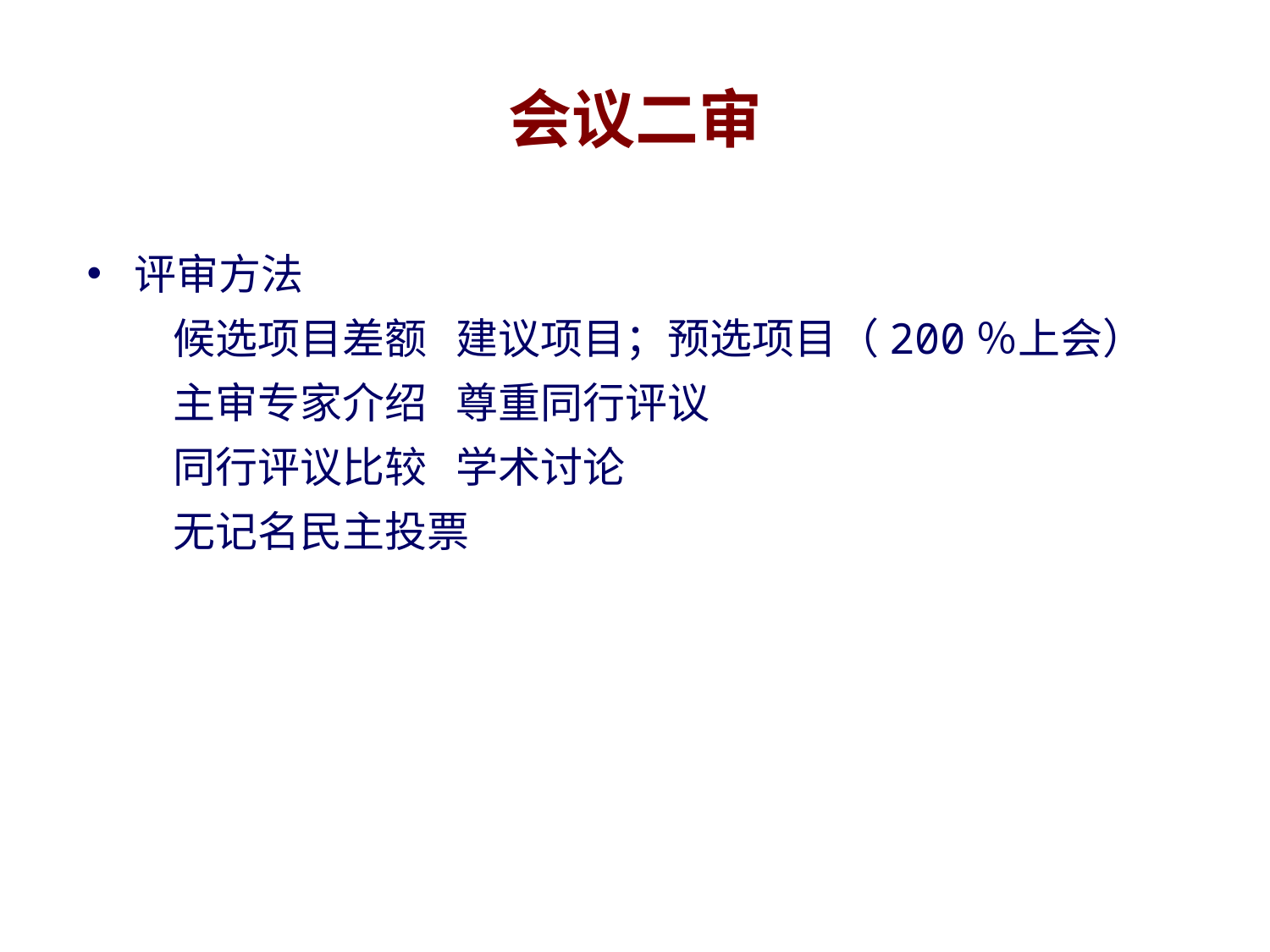

# 会议二审
评审方法
        候选项目差额   建议项目；预选项目（200％上会）
        主审专家介绍   尊重同行评议
        同行评议比较   学术讨论
        无记名民主投票